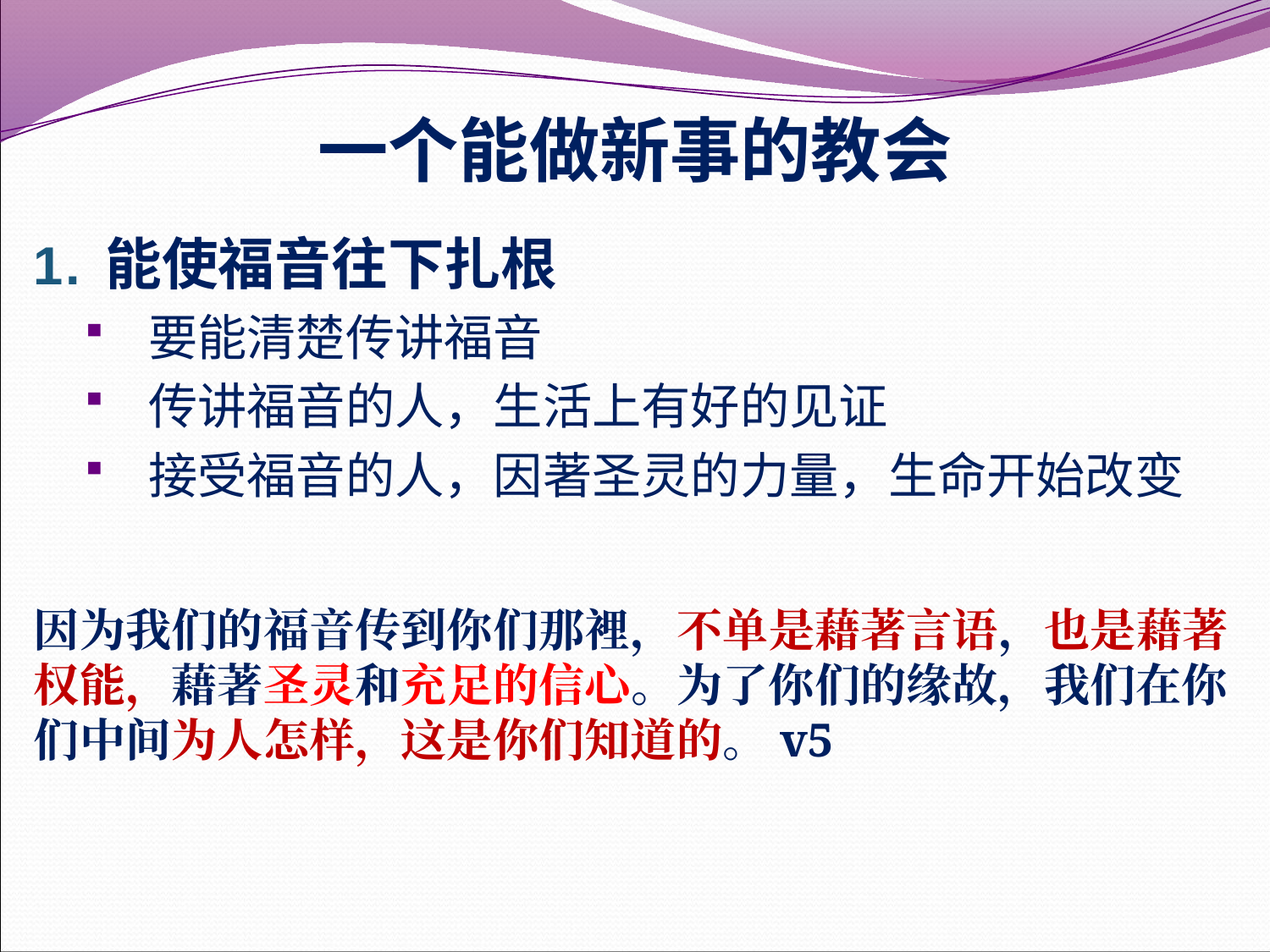

# 一个能做新事的教会
能使福音往下扎根
要能清楚传讲福音
传讲福音的人，生活上有好的见证
接受福音的人，因著圣灵的力量，生命开始改变

因为我们的福音传到你们那裡，不单是藉著言语，也是藉著权能，藉著圣灵和充足的信心。为了你们的缘故，我们在你们中间为人怎样，这是你们知道的。v5